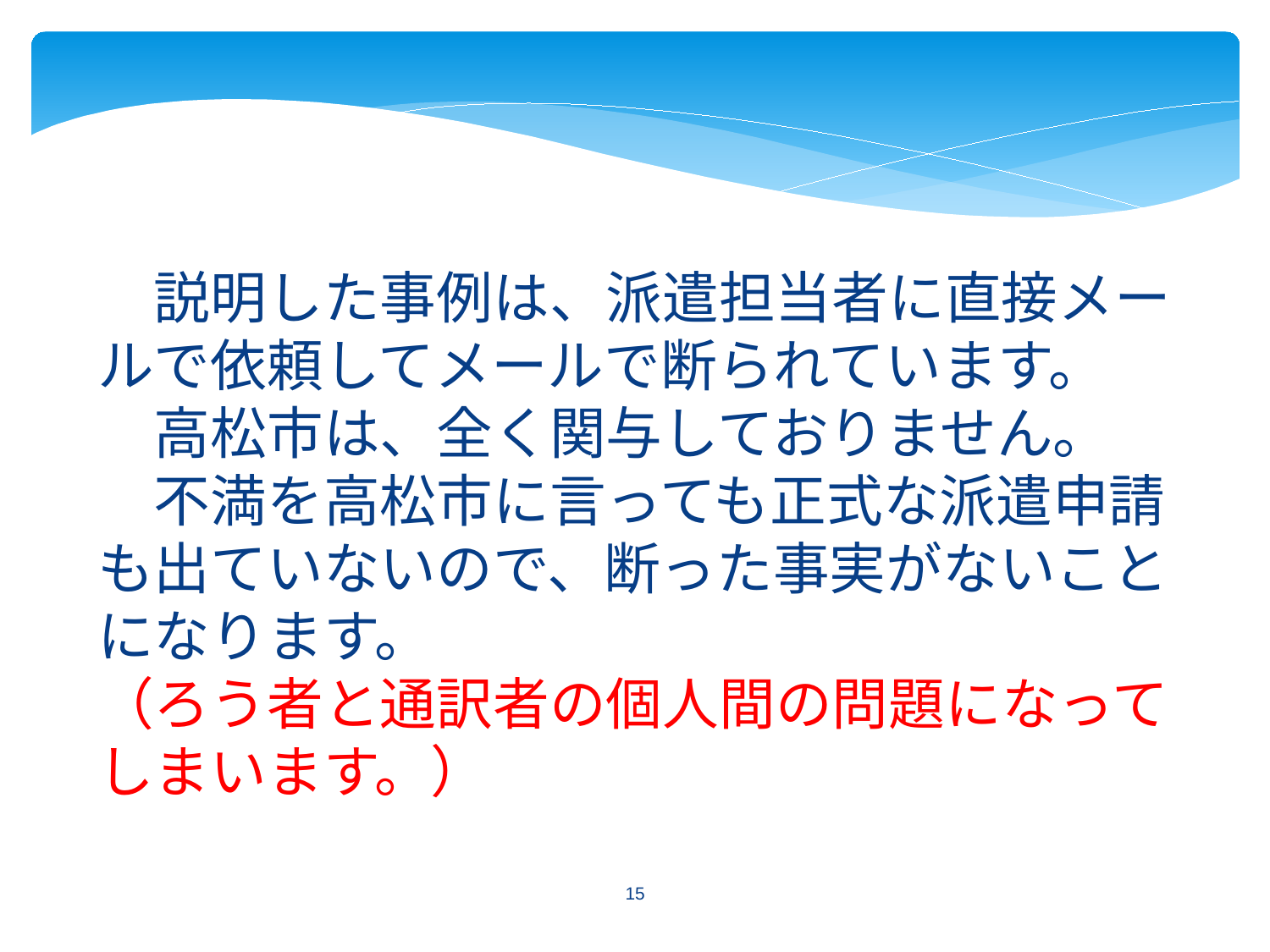

説明した事例は、派遣担当者に直接メールで依頼してメールで断られています。
　高松市は、全く関与しておりません。
　不満を高松市に言っても正式な派遣申請も出ていないので、断った事実がないことになります。
（ろう者と通訳者の個人間の問題になってしまいます。）

15